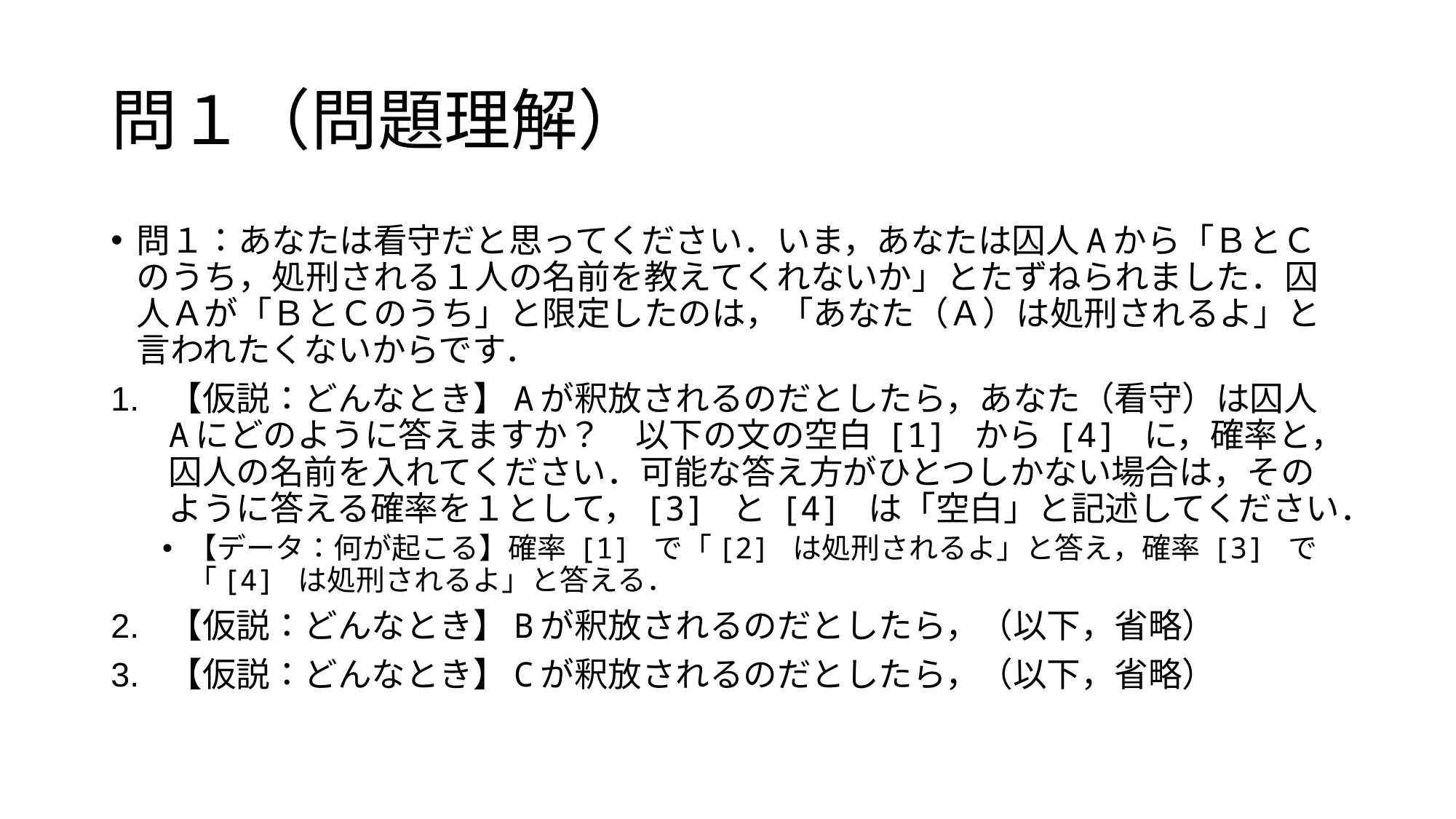

# 問１（問題理解）
問１：あなたは看守だと思ってください．いま，あなたは囚人Aから「ＢとＣのうち，処刑される１人の名前を教えてくれないか」とたずねられました．囚人Ａが「ＢとＣのうち」と限定したのは，「あなた（Ａ）は処刑されるよ」と言われたくないからです．
【仮説：どんなとき】Aが釈放されるのだとしたら，あなた（看守）は囚人Aにどのように答えますか？　以下の文の空白 [1] から [4] に，確率と，囚人の名前を入れてください．可能な答え方がひとつしかない場合は，そのように答える確率を１として，[3] と [4] は「空白」と記述してください．
【データ：何が起こる】確率 [1] で「[2] は処刑されるよ」と答え，確率 [3] で「[4] は処刑されるよ」と答える．
【仮説：どんなとき】Bが釈放されるのだとしたら，（以下，省略）
【仮説：どんなとき】Cが釈放されるのだとしたら，（以下，省略）